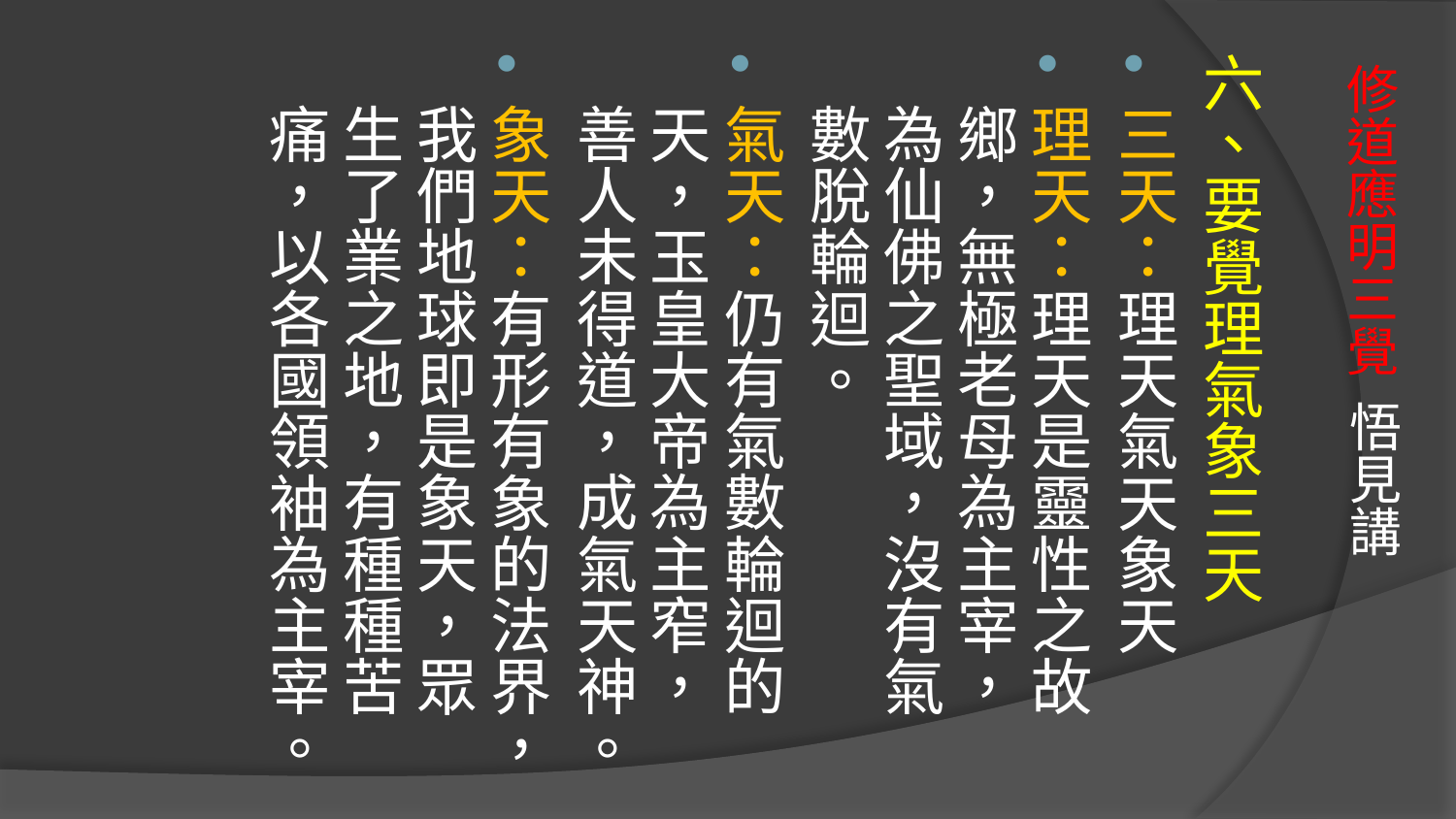

六、要覺理氣象三天
三天：理天氣天象天
理天：理天是靈性之故鄉，無極老母為主宰，為仙佛之聖域，沒有氣數脫輪迴。
氣天：仍有氣數輪迴的天，玉皇大帝為主窄，善人未得道，成氣天神。
象天：有形有象的法界，我們地球即是象天，眾生了業之地，有種種苦痛，以各國領袖為主宰。

# 修道應明三覺  悟見講